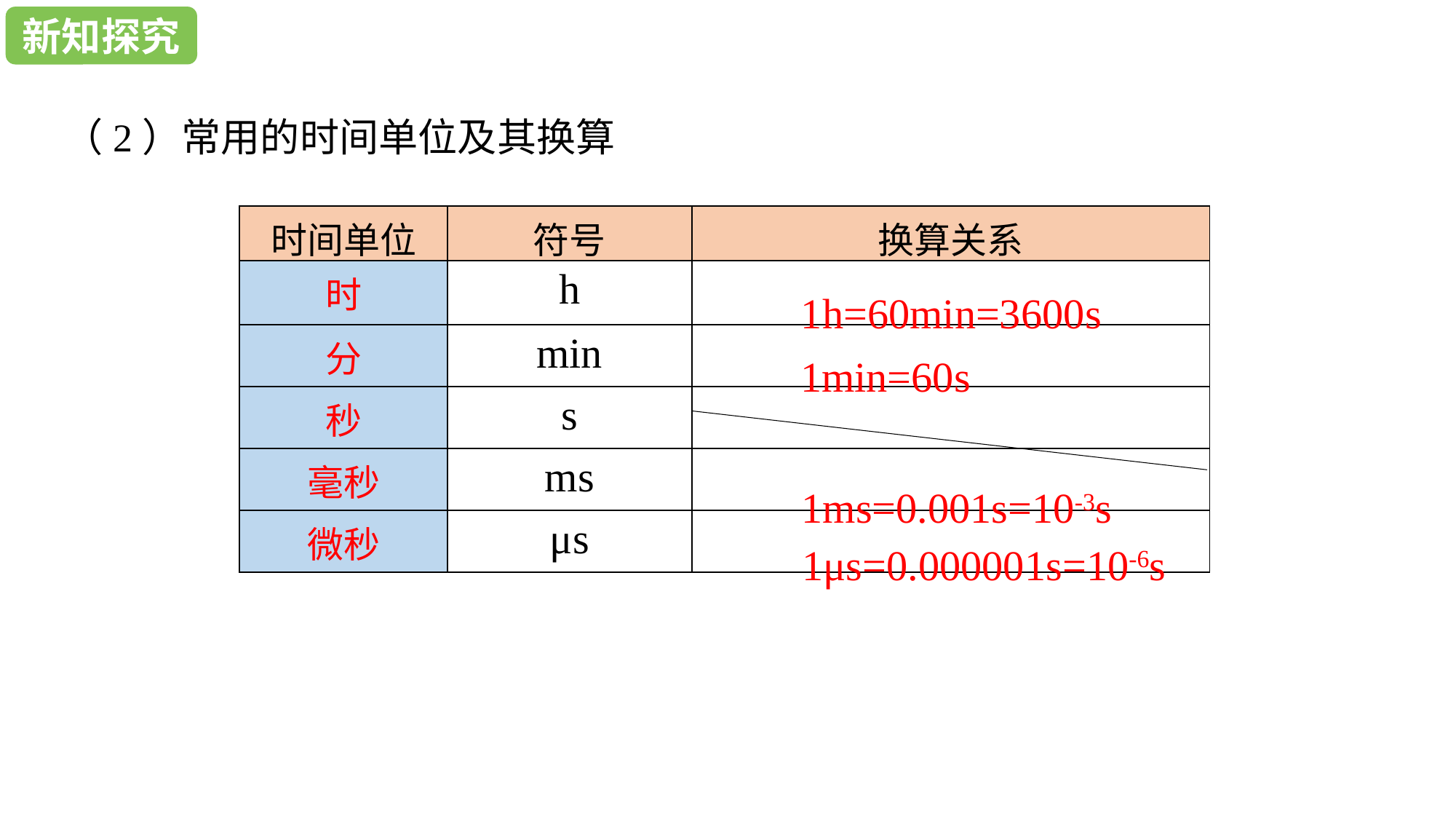

新知探究
新知探究
（2）常用的时间单位及其换算
| 时间单位 | 符号 | 换算关系 |
| --- | --- | --- |
| 时 | h |  |
| 分 | min |  |
| 秒 | s |  |
| 毫秒 | ms |  |
| 微秒 | μs |  |
1h=60min=3600s
1min=60s
1ms=0.001s=10-3s
1μs=0.000001s=10-6s